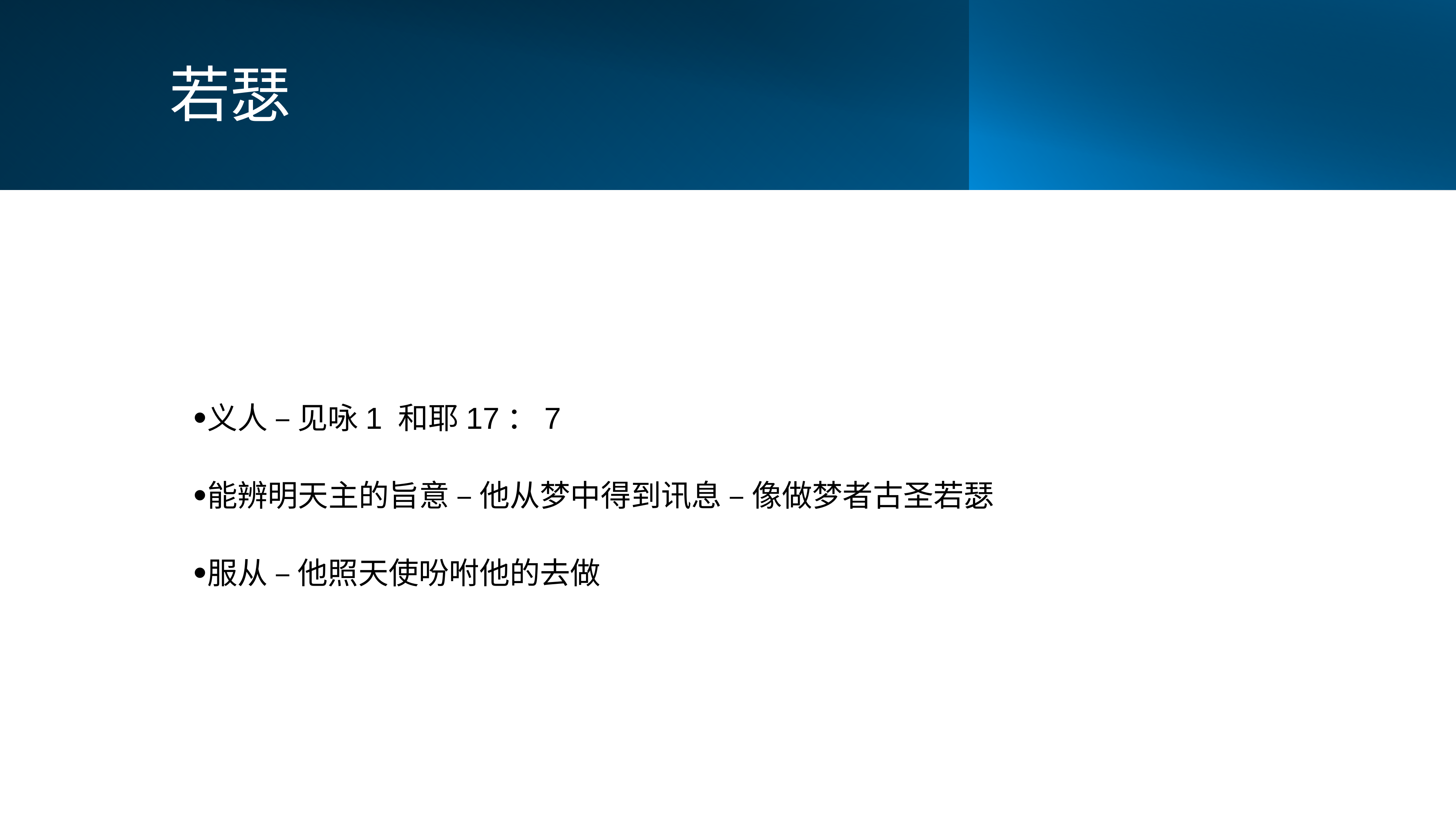

# 若瑟
义人 – 见咏1 和耶17：7
能辨明天主的旨意 – 他从梦中得到讯息 – 像做梦者古圣若瑟
服从 – 他照天使吩咐他的去做